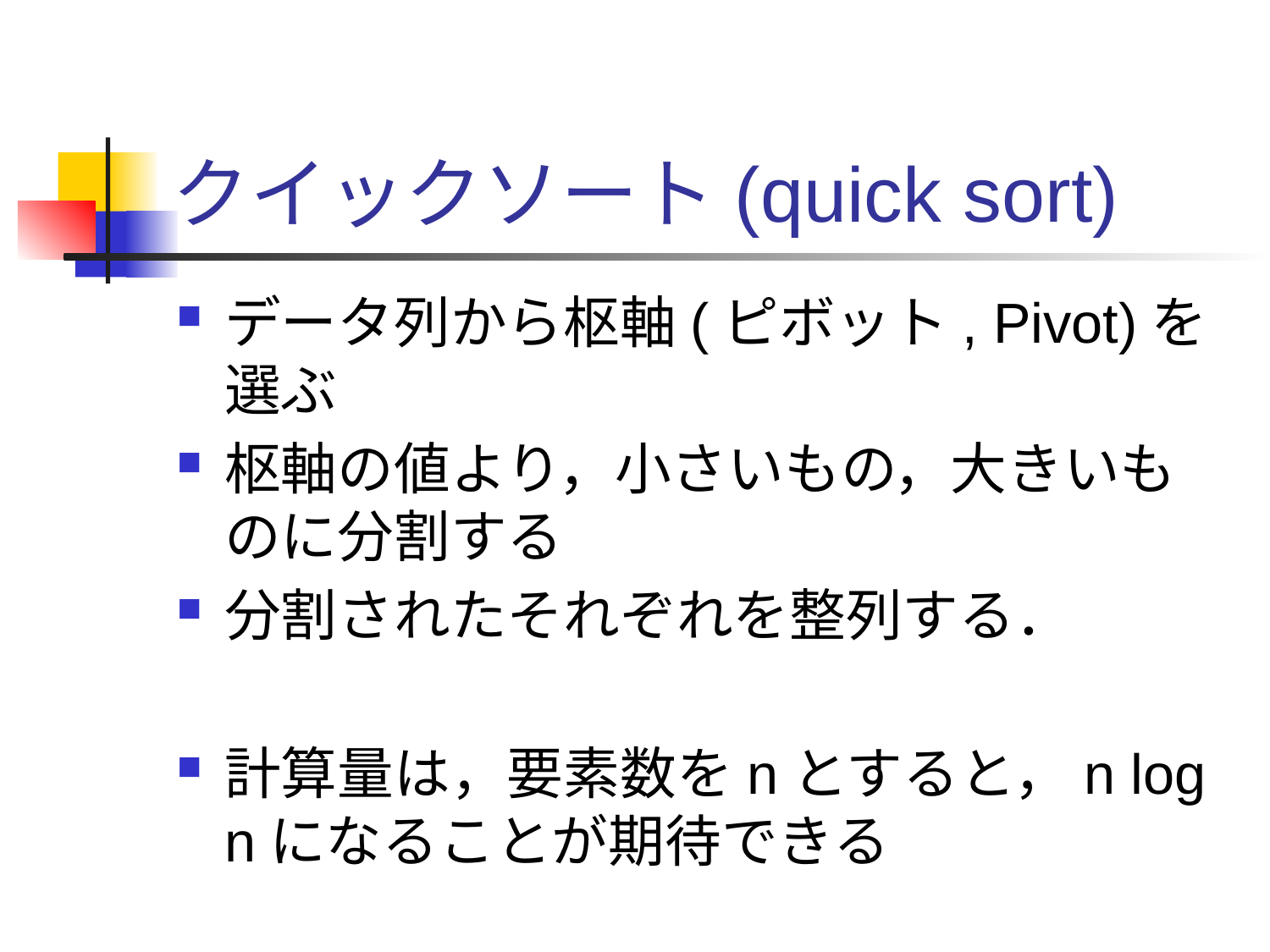

# クイックソート(quick sort)
データ列から枢軸(ピボット, Pivot)を選ぶ
枢軸の値より，小さいもの，大きいものに分割する
分割されたそれぞれを整列する．

計算量は，要素数をnとすると，n log nになることが期待できる